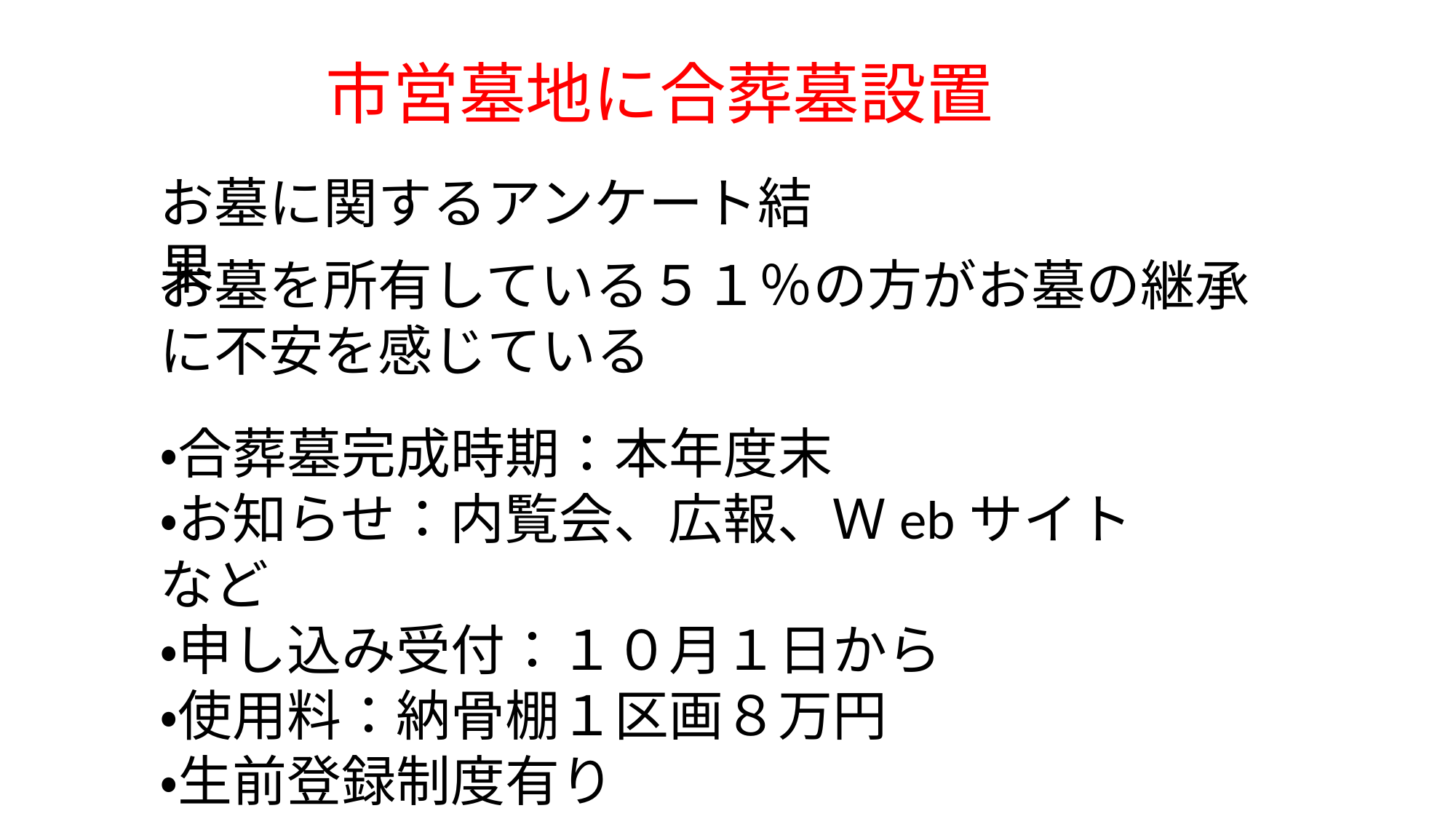

市営墓地に合葬墓設置
お墓に関するアンケート結果
お墓を所有している５１％の方がお墓の継承に不安を感じている
・合葬墓完成時期：本年度末
・お知らせ：内覧会、広報、Ｗebサイトなど
・申し込み受付：１０月１日から
・使用料：納骨棚１区画８万円
・生前登録制度有り